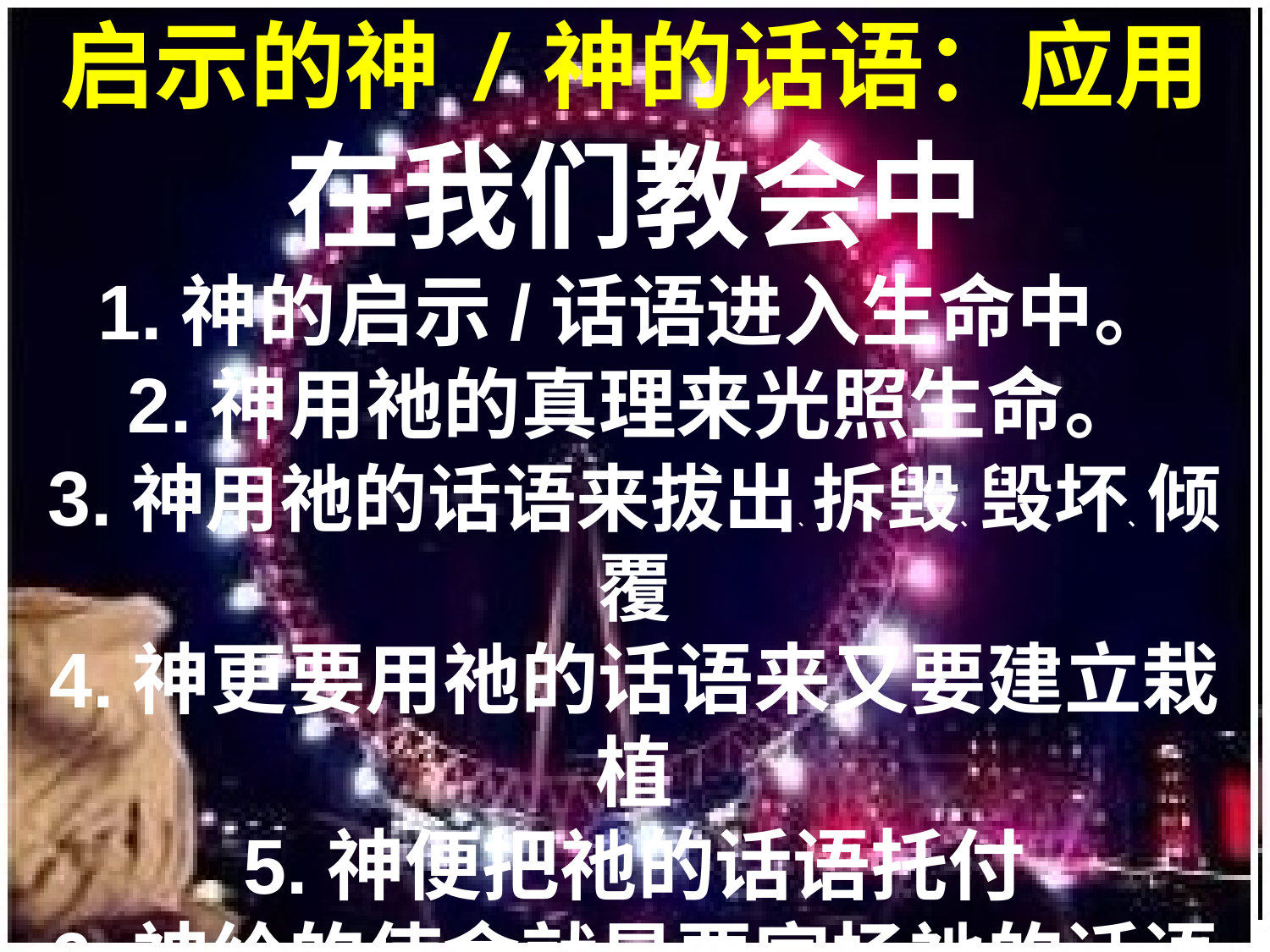

启示的神/神的话语：应用

在我们教会中
1.神的启示/话语进入生命中。
2.神用祂的真理来光照生命。
3.神用祂的话语来拔出、拆毁、毁坏、倾覆
4.神更要用祂的话语来又要建立栽植
5.神便把祂的话语托付
6.神给的使命就是要宣扬祂的话语。
7.神印证祂的话语是永不落空的